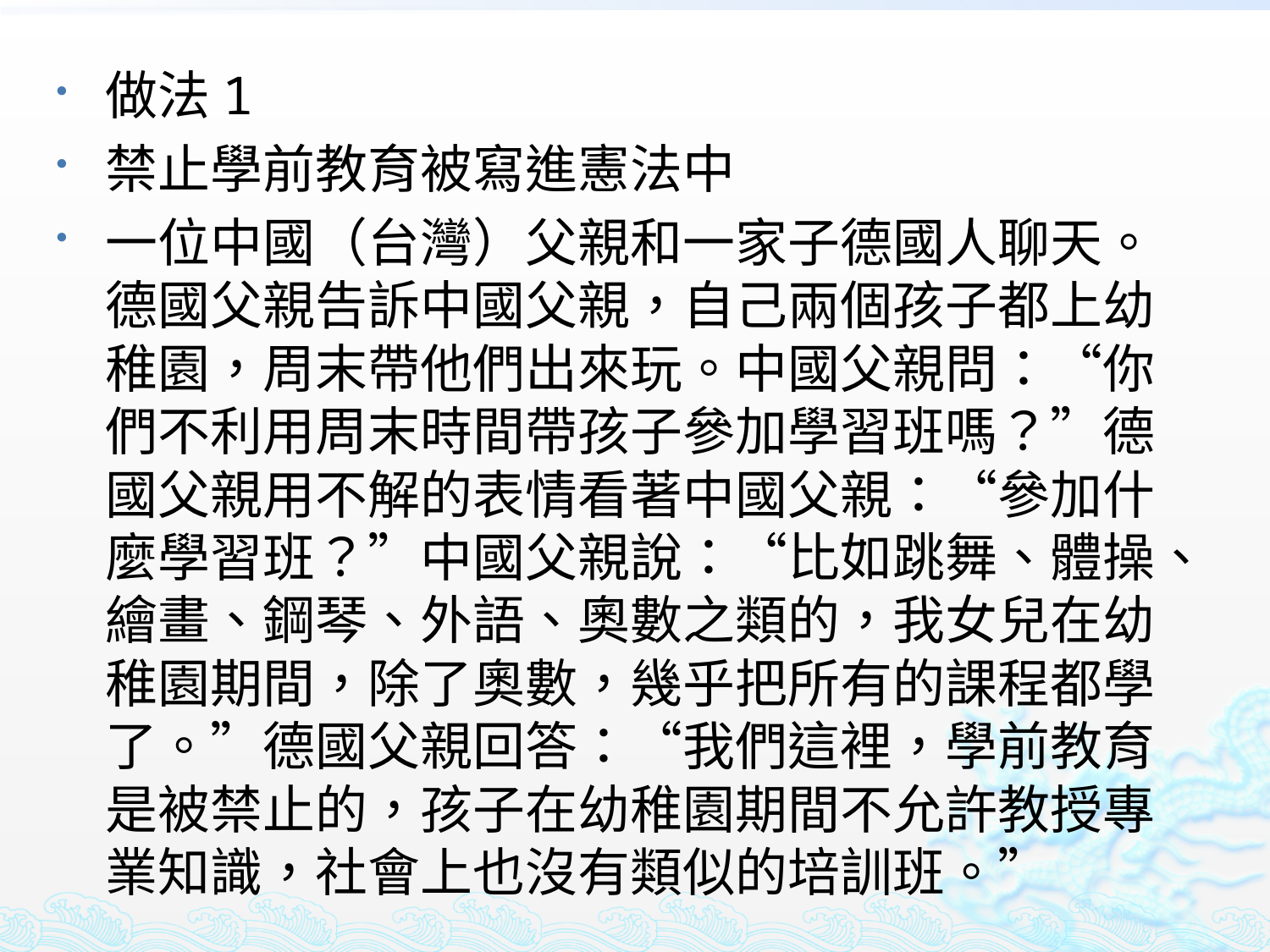

做法1
禁止學前教育被寫進憲法中
一位中國（台灣）父親和一家子德國人聊天。德國父親告訴中國父親，自己兩個孩子都上幼稚園，周末帶他們出來玩。中國父親問：“你們不利用周末時間帶孩子參加學習班嗎？”德國父親用不解的表情看著中國父親：“參加什麼學習班？”中國父親說：“比如跳舞、體操、繪畫、鋼琴、外語、奧數之類的，我女兒在幼稚園期間，除了奧數，幾乎把所有的課程都學了。”德國父親回答：“我們這裡，學前教育是被禁止的，孩子在幼稚園期間不允許教授專業知識，社會上也沒有類似的培訓班。”